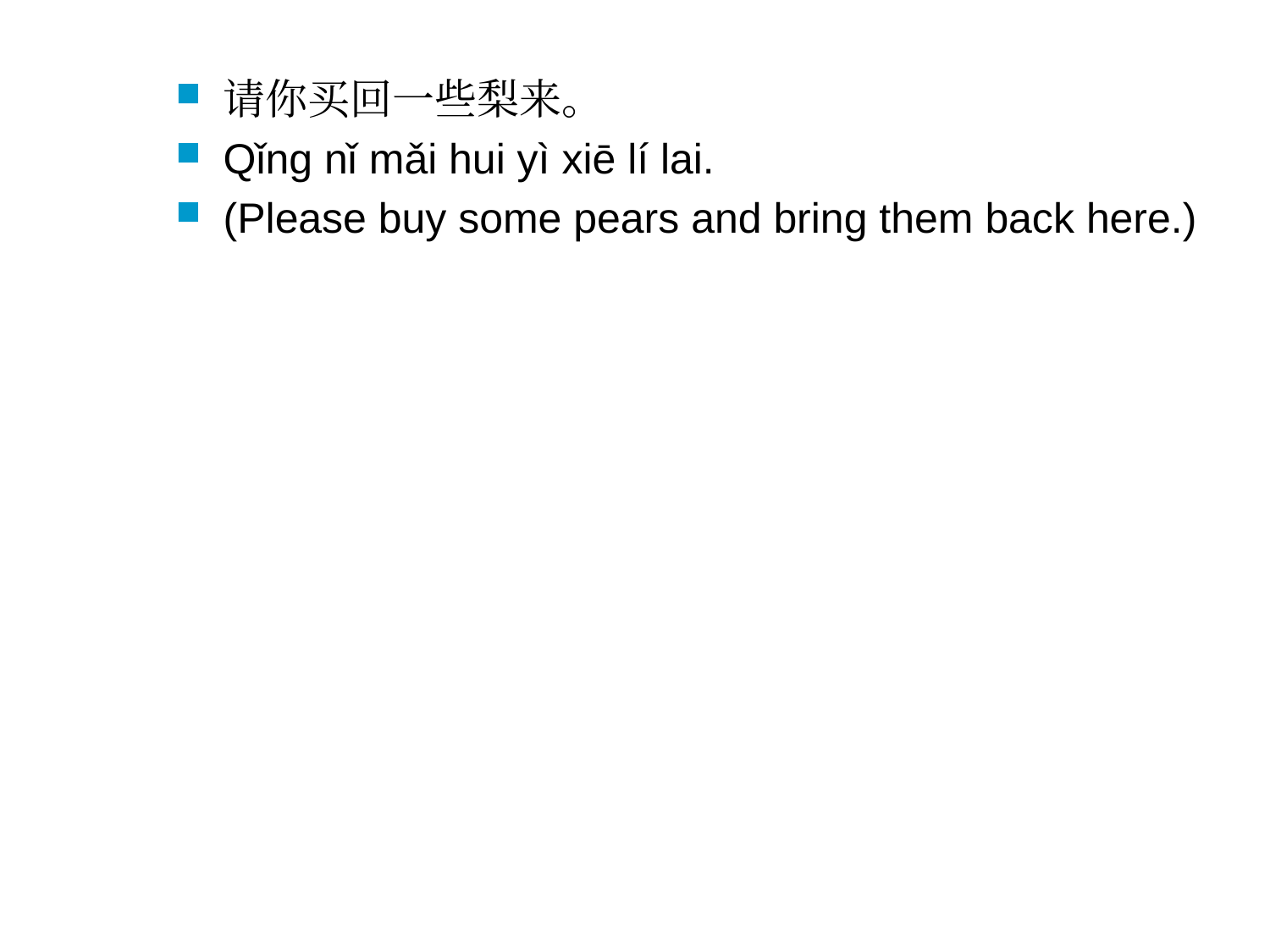

请你买回一些梨来。
Qǐng nǐ mǎi hui yì xiē lí lai.
(Please buy some pears and bring them back here.)